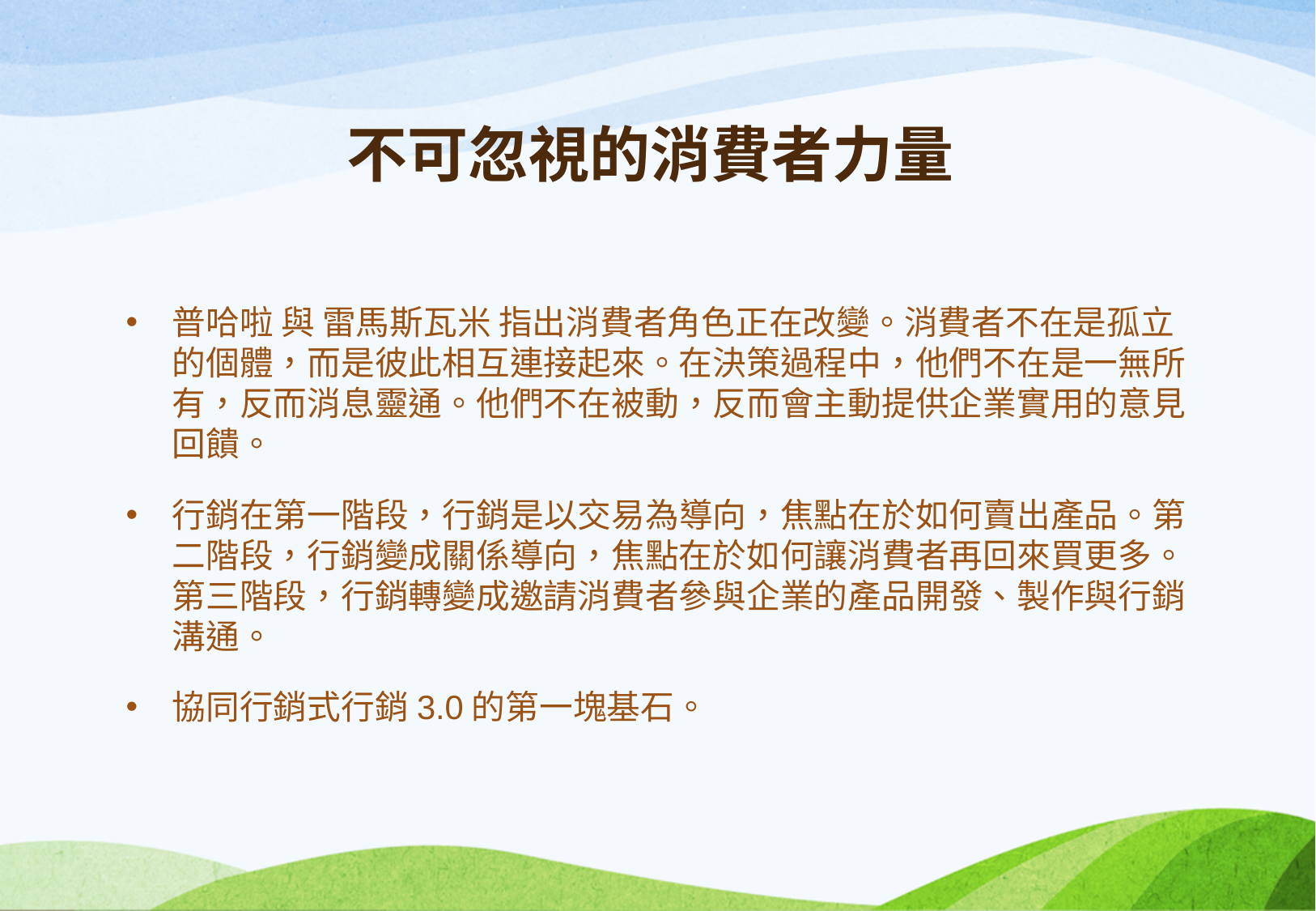

# 不可忽視的消費者力量

普哈啦 與 雷馬斯瓦米 指出消費者角色正在改變。消費者不在是孤立的個體，而是彼此相互連接起來。在決策過程中，他們不在是一無所有，反而消息靈通。他們不在被動，反而會主動提供企業實用的意見回饋。
行銷在第一階段，行銷是以交易為導向，焦點在於如何賣出產品。第二階段，行銷變成關係導向，焦點在於如何讓消費者再回來買更多。第三階段，行銷轉變成邀請消費者參與企業的產品開發、製作與行銷溝通。
協同行銷式行銷3.0的第一塊基石。